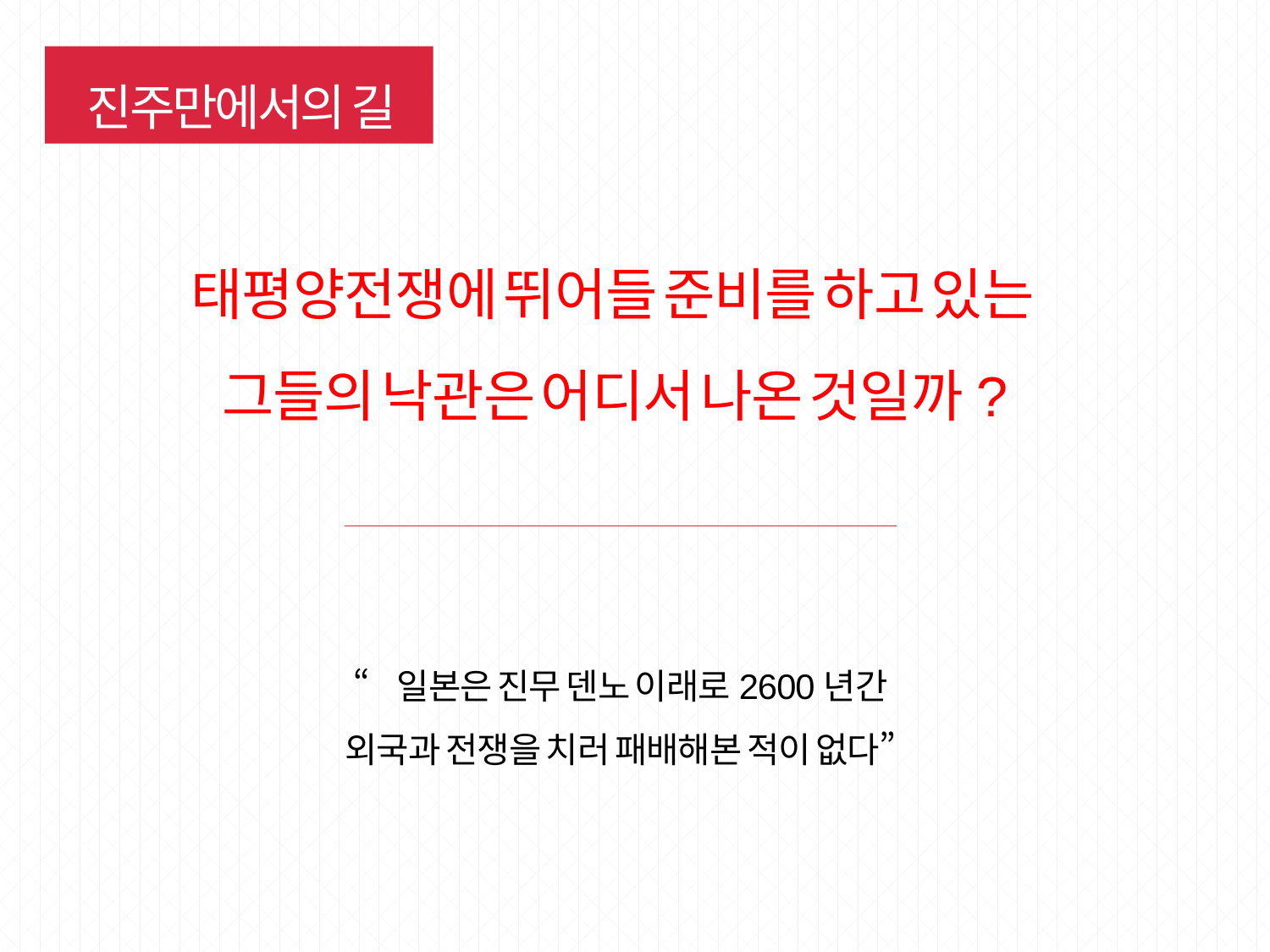

진주만에서의 길
태평양전쟁에 뛰어들 준비를 하고 있는
그들의 낙관은 어디서 나온 것일까?
“일본은 진무 덴노 이래로 2600년간
외국과 전쟁을 치러 패배해본 적이 없다”